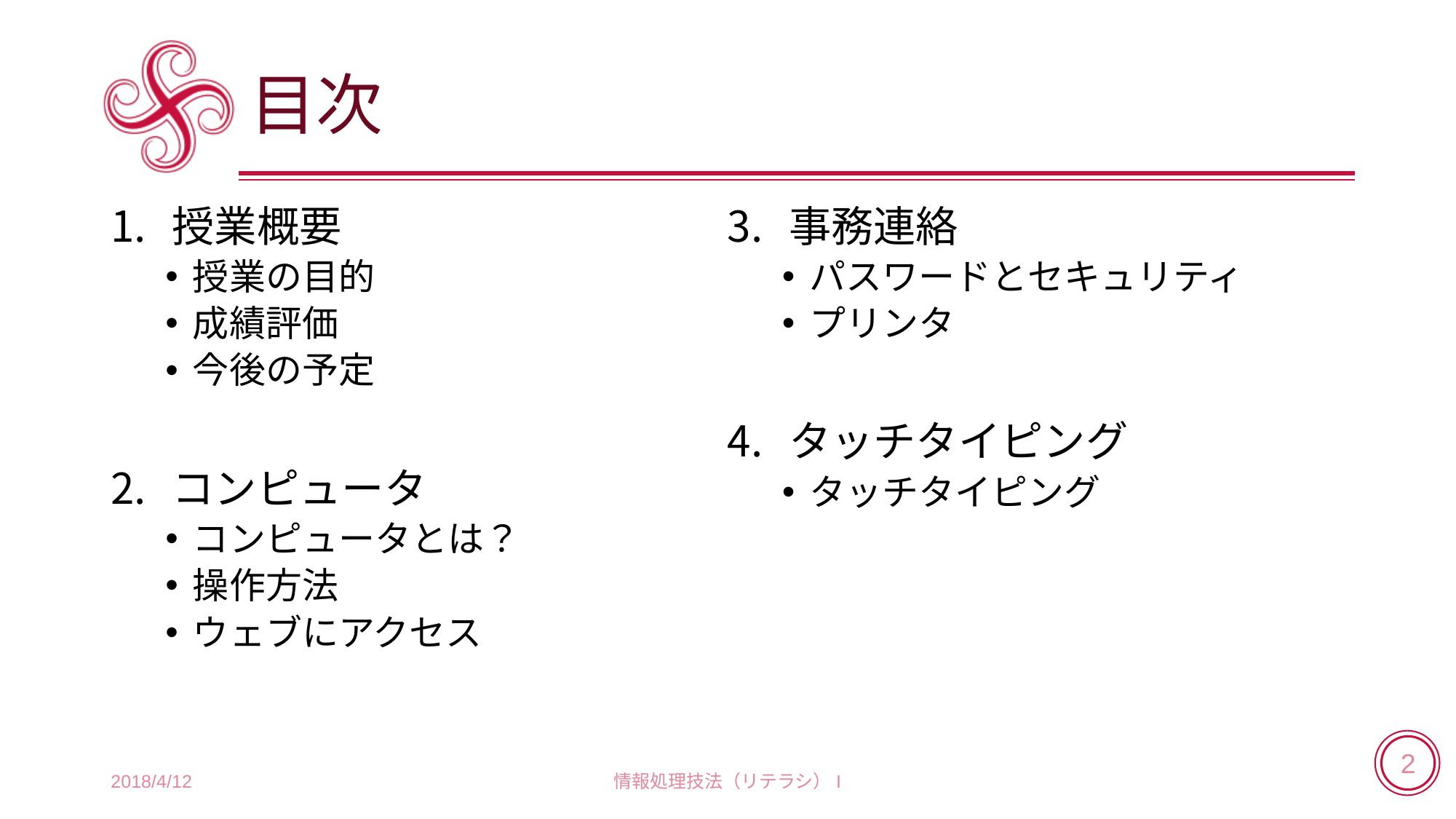

# 目次
授業概要
授業の目的
成績評価
今後の予定

コンピュータ
コンピュータとは？
操作方法
ウェブにアクセス

事務連絡
パスワードとセキュリティ
プリンタ

タッチタイピング
タッチタイピング
2018/4/12
情報処理技法（リテラシ）I